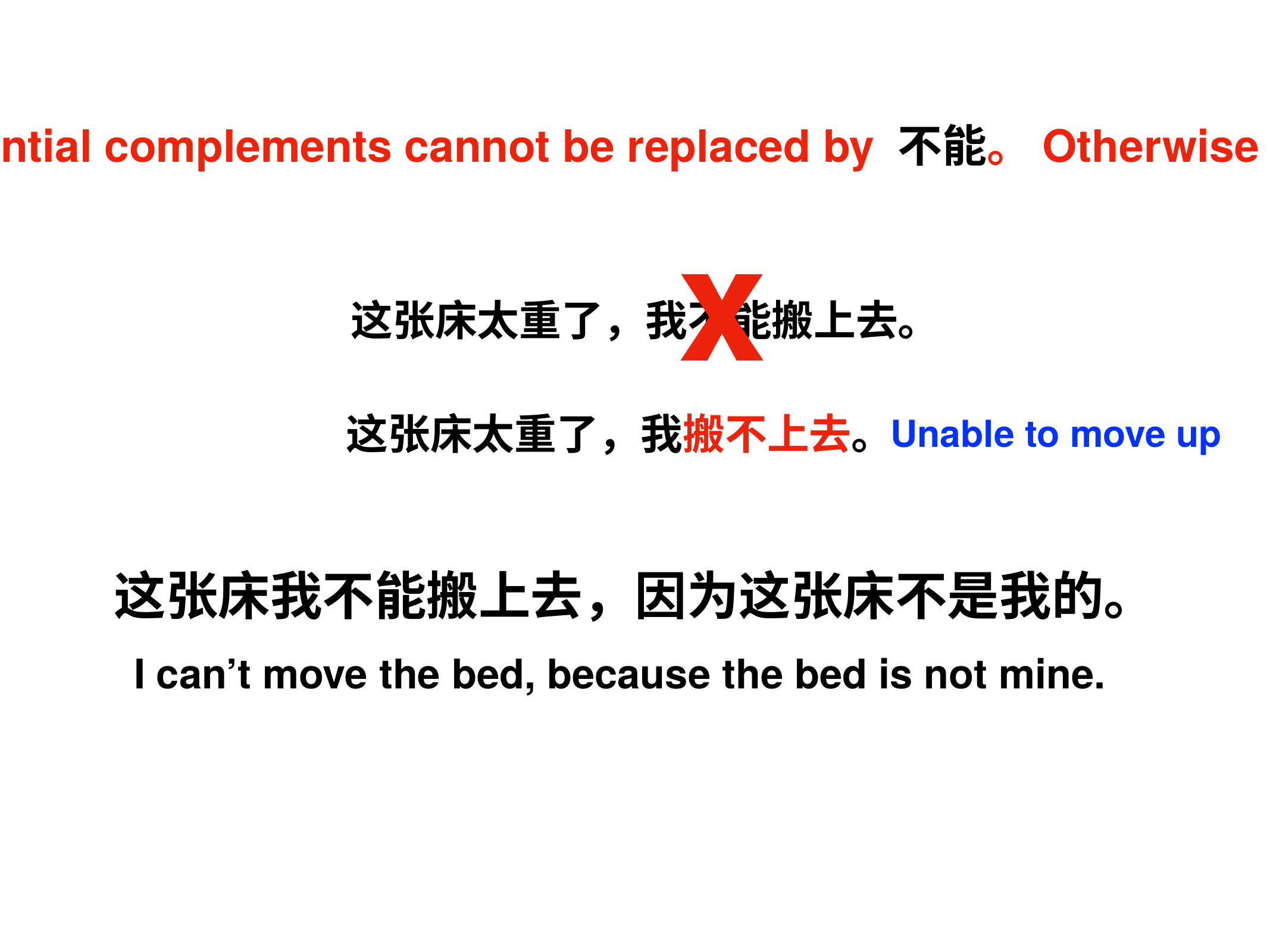

The negative form of potential complements cannot be replaced by 不能。Otherwise meaning will be changed.
x
 这张床太重了，我不能搬上去。
这张床太重了，我搬不上去。
Unable to move up
这张床我不能搬上去，因为这张床不是我的。
I can’t move the bed, because the bed is not mine.